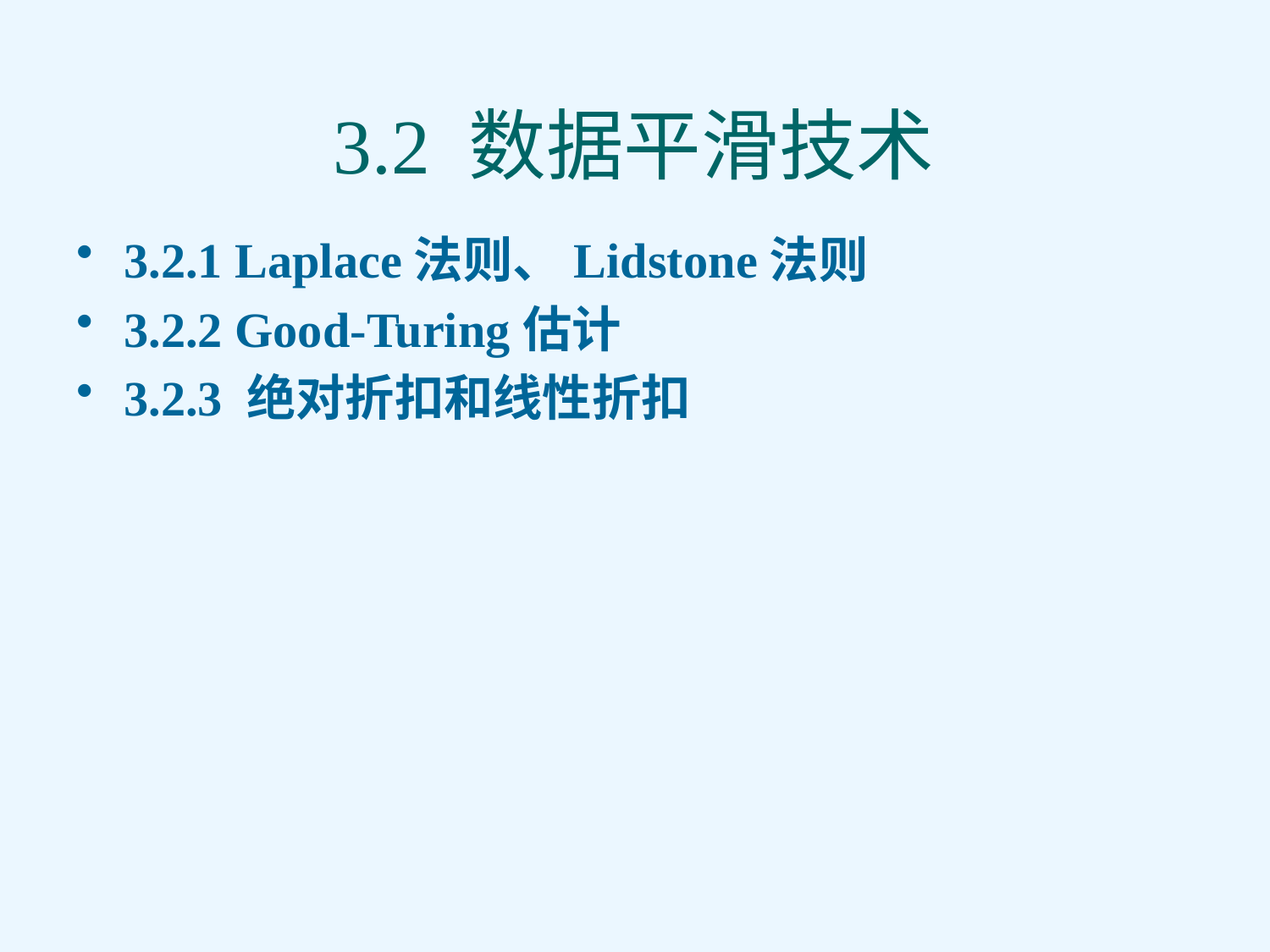

# 3.2 数据平滑技术
3.2.1 Laplace法则、Lidstone法则
3.2.2 Good-Turing估计
3.2.3 绝对折扣和线性折扣